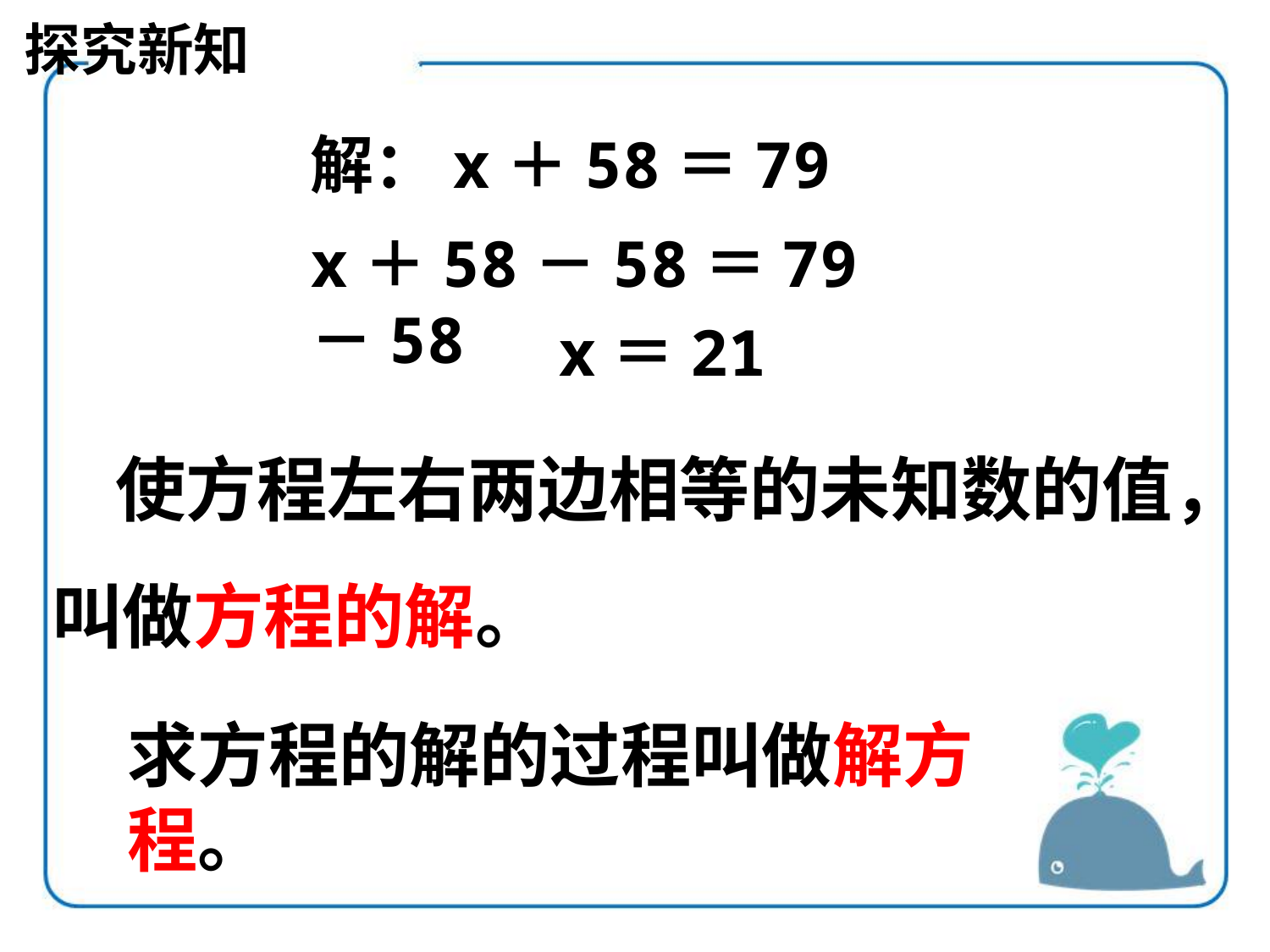

探究新知
解：x＋58＝79
x＋58－58＝79－58
x＝21
使方程左右两边相等的未知数的值，叫做方程的解。
求方程的解的过程叫做解方程。